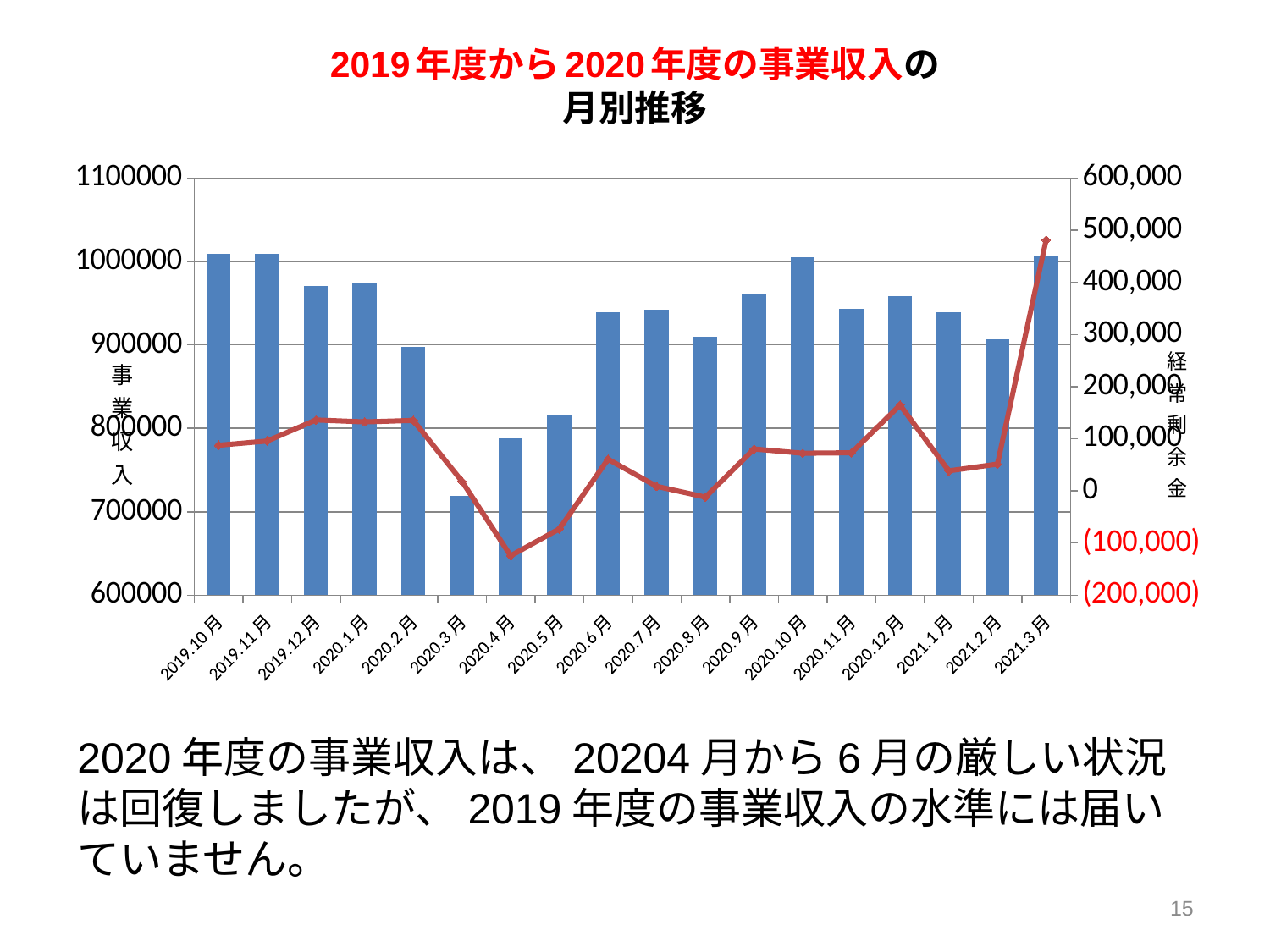

2019年度から2020年度の事業収入の
月別推移

### Chart

| Category | 事業収入 | 経常剰余金 |
|---|---|---|
| 2019.10月 | 1009072.0 | 87541.0 |
| 2019.11月 | 1009271.0 | 95649.0 |
| 2019.12月 | 970128.0 | 136075.0 |
| 2020.1月 | 974784.0 | 132357.0 |
| 2020.2月 | 897799.0 | 135181.0 |
| 2020.3月 | 718799.0 | 18384.0 |
| 2020.4月 | 787571.0 | -124309.0 |
| 2020.5月 | 816475.0 | -72819.0 |
| 2020.6月 | 938803.0 | 60746.0 |
| 2020.7月 | 942159.0 | 8753.0 |
| 2020.8月 | 909334.0 | -11840.0 |
| 2020.9月 | 960747.0 | 80283.0 |
| 2020.10月 | 1004828.0 | 72151.0 |
| 2020.11月 | 942682.0 | 73080.0 |
| 2020.12月 | 958628.0 | 164640.0 |
| 2021.1月 | 938860.0 | 38471.0 |
| 2021.2月 | 906515.0 | 51391.0 |
| 2021.3月 | 1007203.0 | 481139.0 |
2020年度の事業収入は、20204月から6月の厳しい状況は回復しましたが、2019年度の事業収入の水準には届いていません。
15